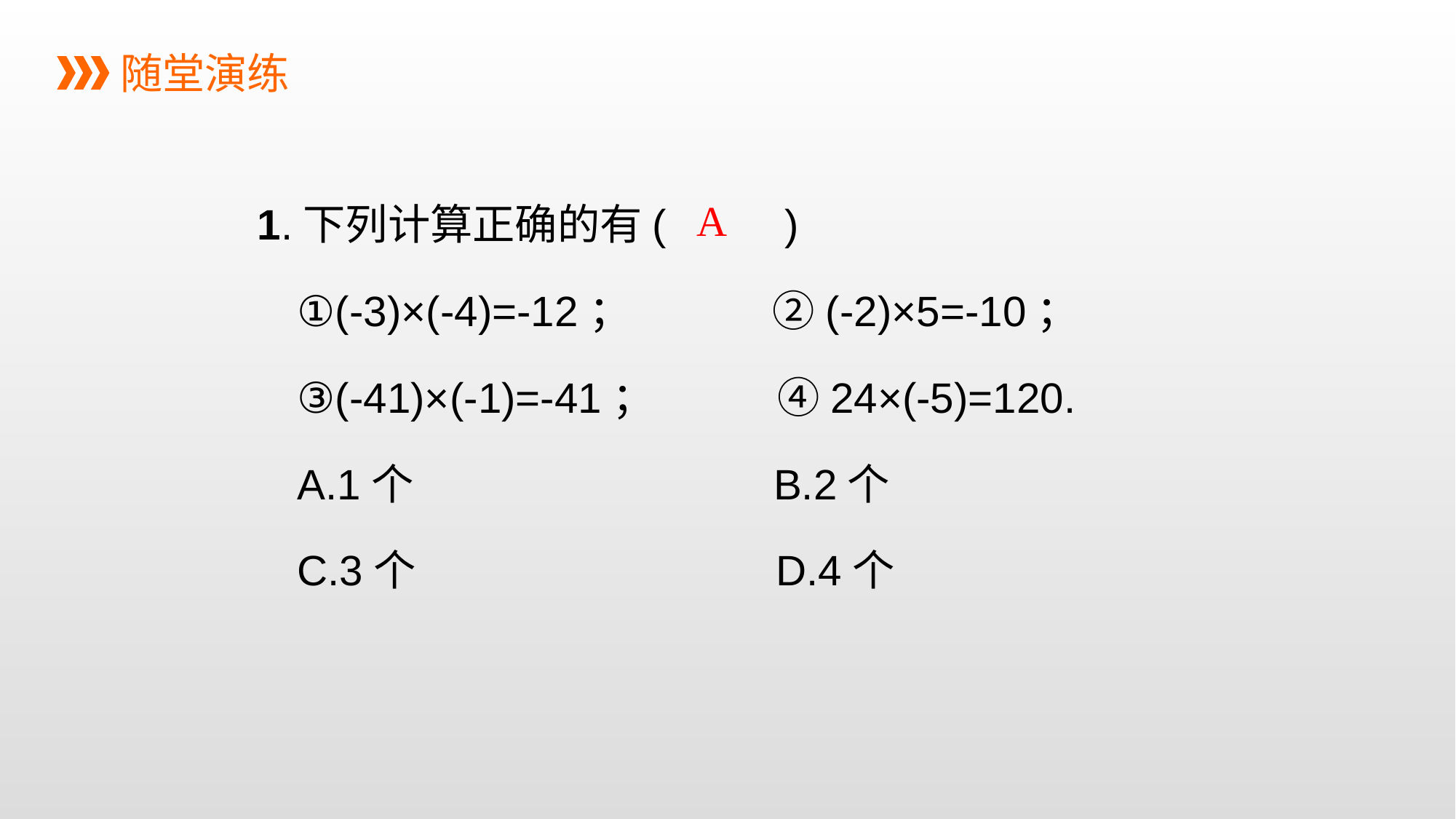

随堂演练

1.下列计算正确的有(          )
①(-3)×(-4)=-12；               ②(-2)×5=-10；
③(-41)×(-1)=-41；             ④24×(-5)=120.
A.1个                                     B.2个
C.3个                                     D.4个
A